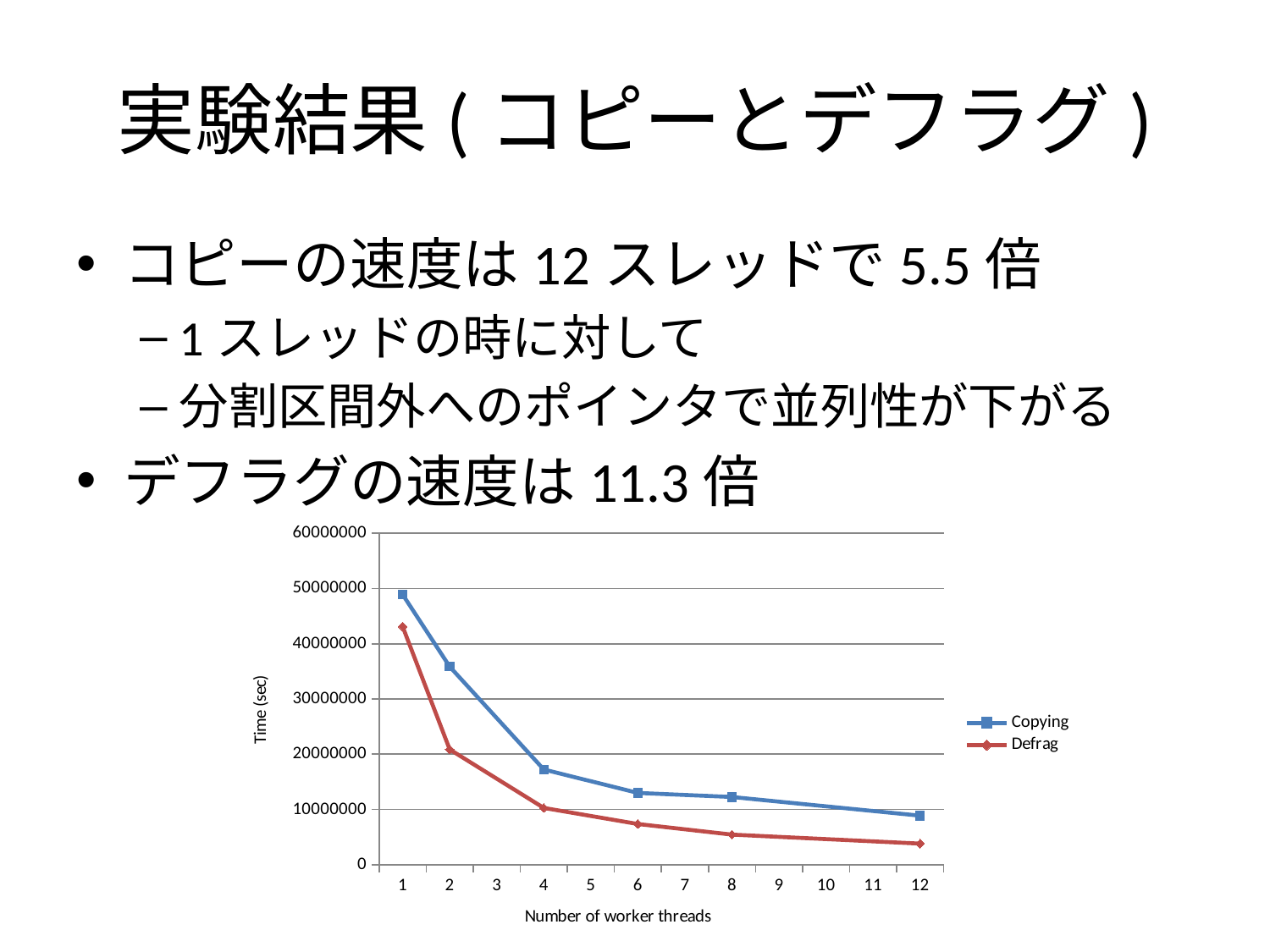

# 実験結果(コピーとデフラグ)
コピーの速度は12スレッドで5.5倍
1スレッドの時に対して
分割区間外へのポインタで並列性が下がる
デフラグの速度は11.3倍

### Chart

| Category |  |  |
|---|---|---|
| 1 | 48903269.689 | 43096101.363 |
| 2 | 35856133.038 | 20855161.799 |
| 3 | None | None |
| 4 | 17231793.931 | 10274824.853 |
| 5 | None | None |
| 6 | 12988815.284 | 7355499.896 |
| 7 | None | None |
| 8 | 12249163.816 | 5437009.245 |
| 9 | None | None |
| 10 | None | None |
| 11 | None | None |
| 12 | 8873665.182 | 3814335.348 |